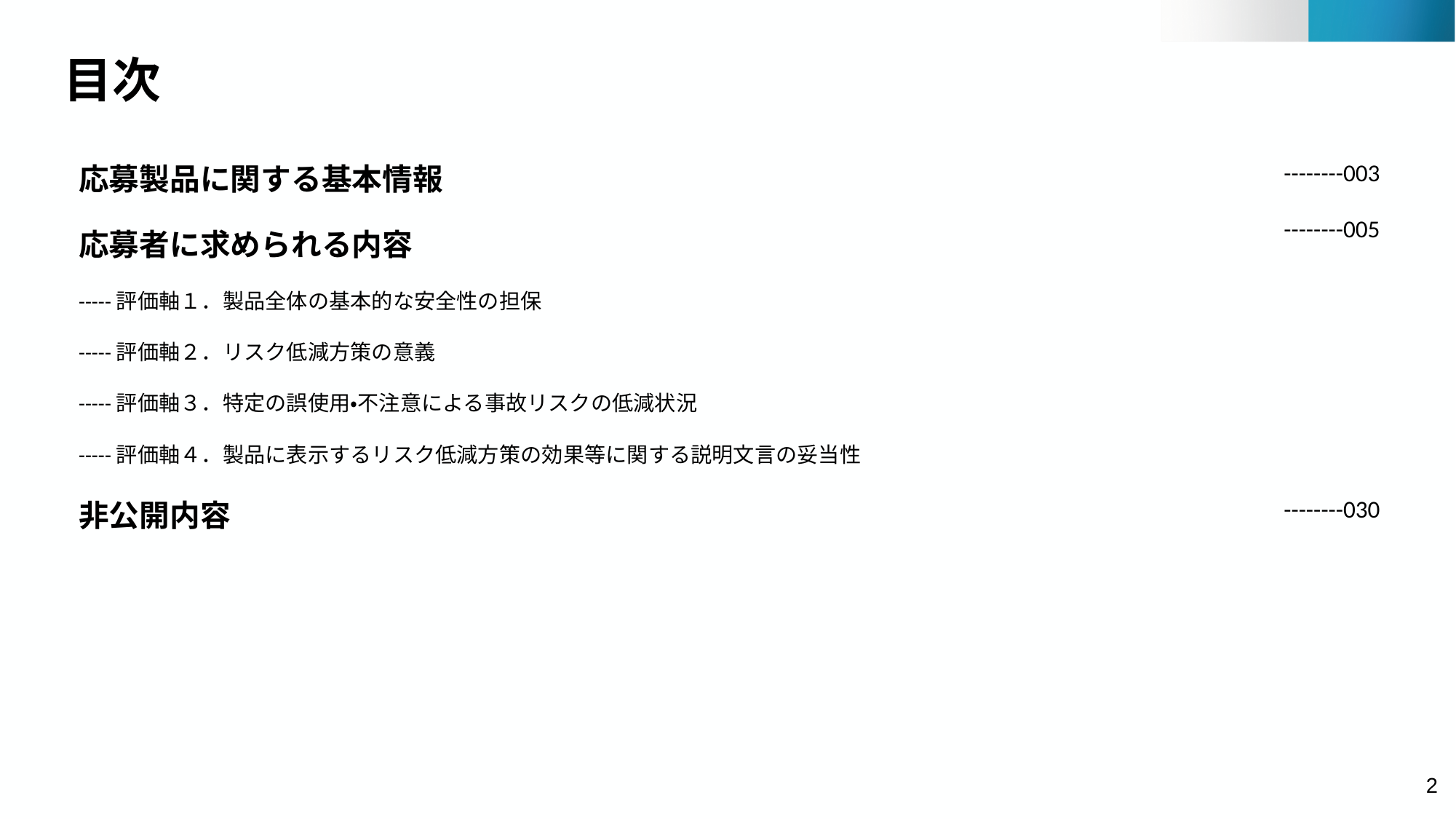

# 目次
応募製品に関する基本情報
応募者に求められる内容
-----評価軸１．製品全体の基本的な安全性の担保
-----評価軸２．リスク低減方策の意義
-----評価軸３．特定の誤使用・不注意による事故リスクの低減状況
-----評価軸４．製品に表示するリスク低減方策の効果等に関する説明文言の妥当性
非公開内容

--------003
--------005

--------030
2